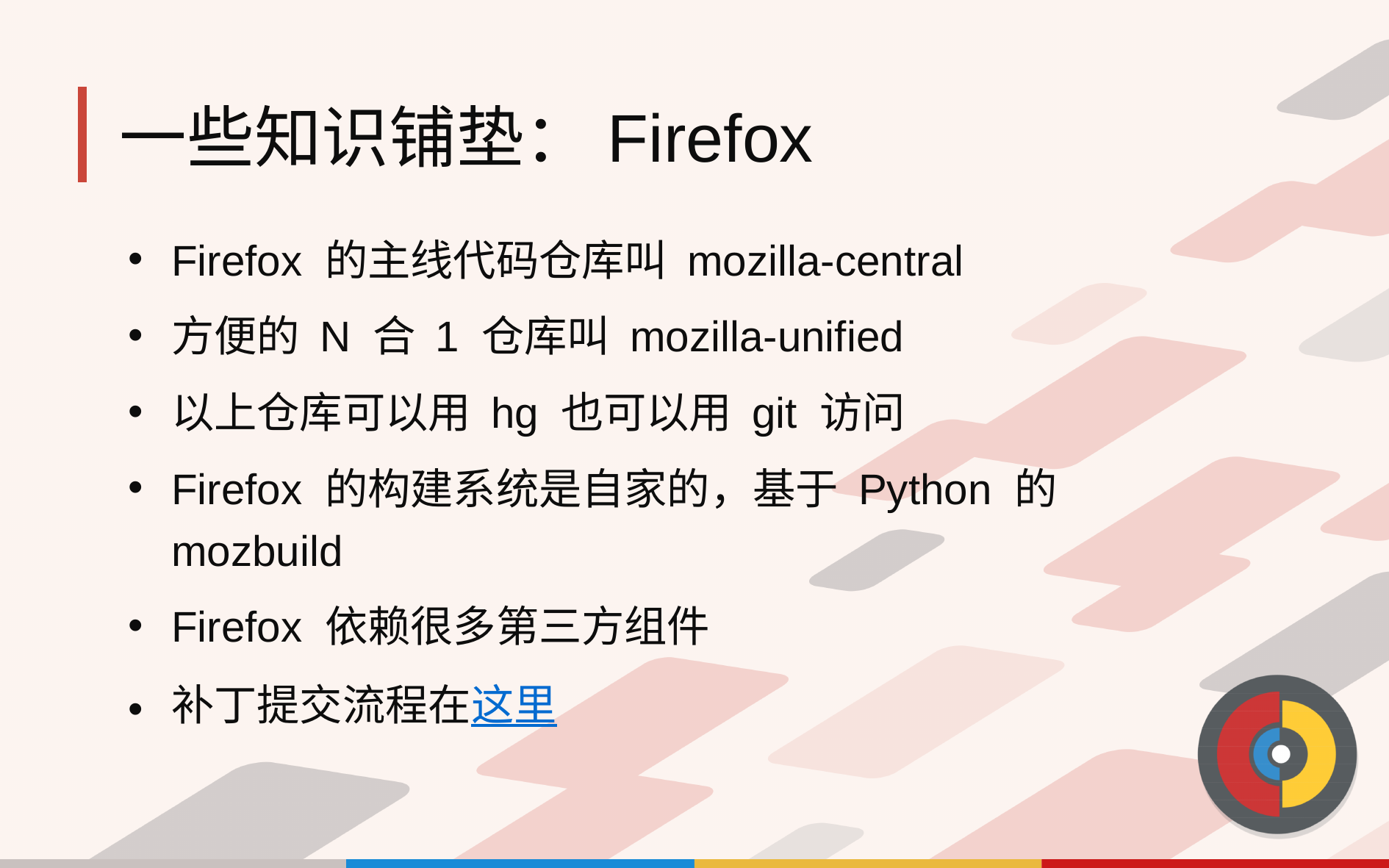

# 一些知识铺垫：Firefox
Firefox 的主线代码仓库叫 mozilla-central
方便的 N 合 1 仓库叫 mozilla-unified
以上仓库可以用 hg 也可以用 git 访问
Firefox 的构建系统是自家的，基于 Python 的 mozbuild
Firefox 依赖很多第三方组件
补丁提交流程在这里